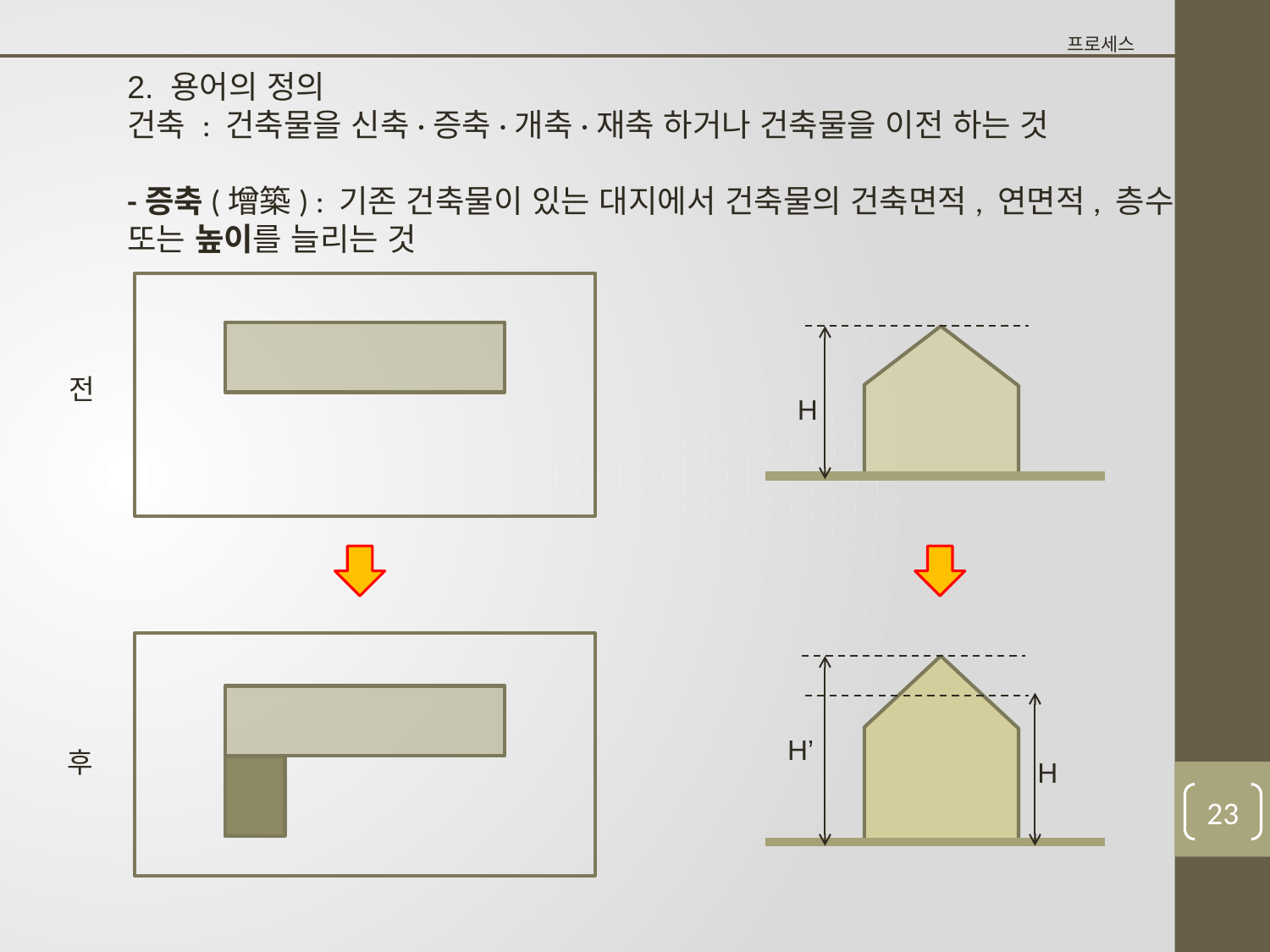

프로세스
2. 용어의 정의
건축 : 건축물을 신축·증축·개축·재축 하거나 건축물을 이전 하는 것

-증축(增築) : 기존 건축물이 있는 대지에서 건축물의 건축면적, 연면적, 층수 또는 높이를 늘리는 것

전

H

후

H’
H

23